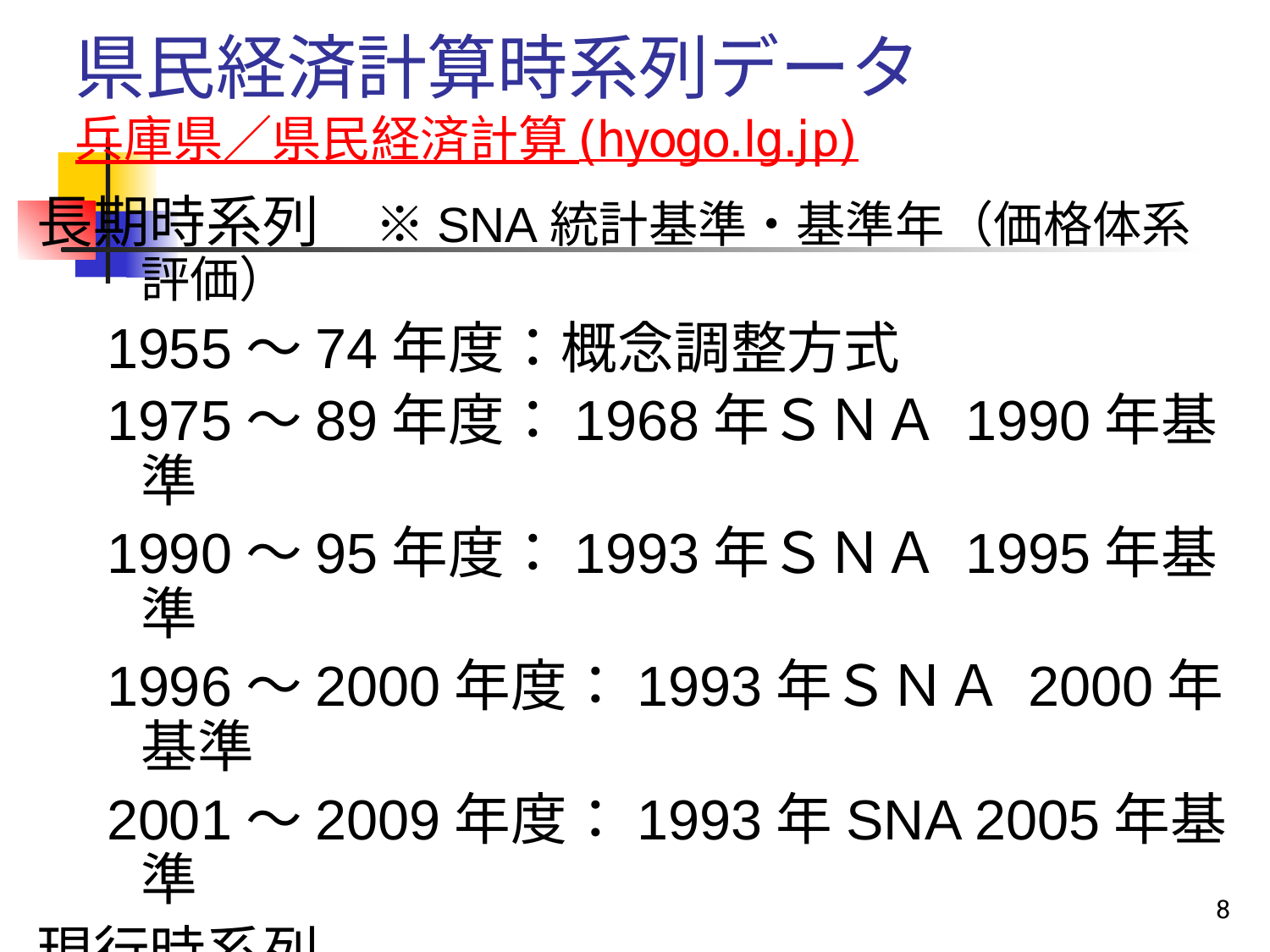

# 県民経済計算時系列データ 兵庫県／県民経済計算 (hyogo.lg.jp)
長期時系列　※SNA統計基準・基準年（価格体系評価）
　1955～74年度：概念調整方式
　1975～89年度：1968年ＳＮＡ 1990年基準
　1990～95年度：1993年ＳＮＡ 1995年基準
　1996～2000年度：1993年ＳＮＡ 2000年基準
　2001～2009年度：1993年SNA 2005年基準
現行時系列
　2006～2018年度：2008年SNA 2011年基準
　2011年度～2021年度：2008年SNA 2015年基準
※異なる基準年次データを接続係数にて時系列接続

8